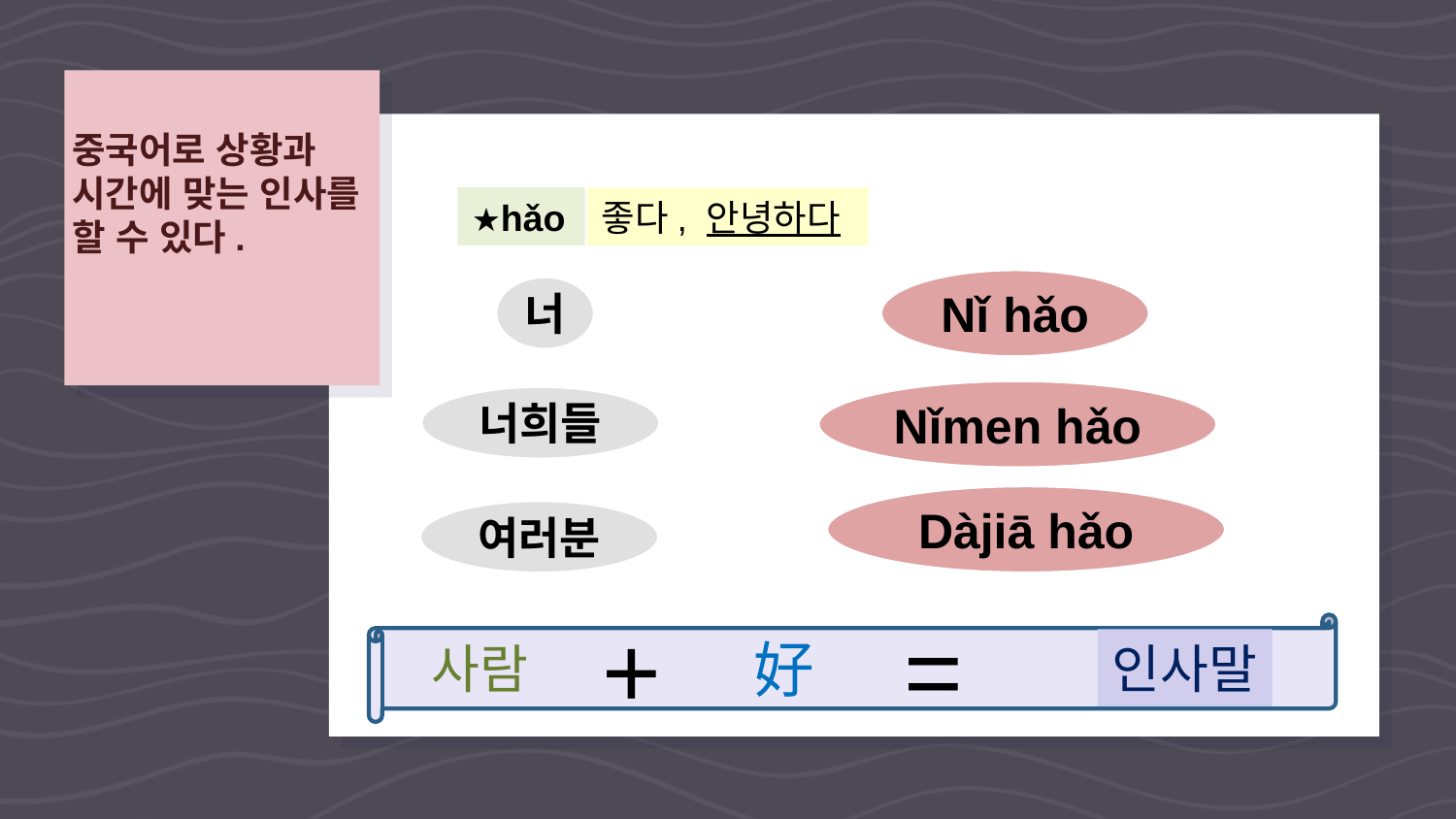

# 중국어로 상황과 시간에 맞는 인사를 할 수 있다.
★hǎo
좋다, 안녕하다
Nǐ hǎo
너
Nǐmen hǎo
너희들
Dàjiā hǎo
여러분
+
=

好
사람
인사말